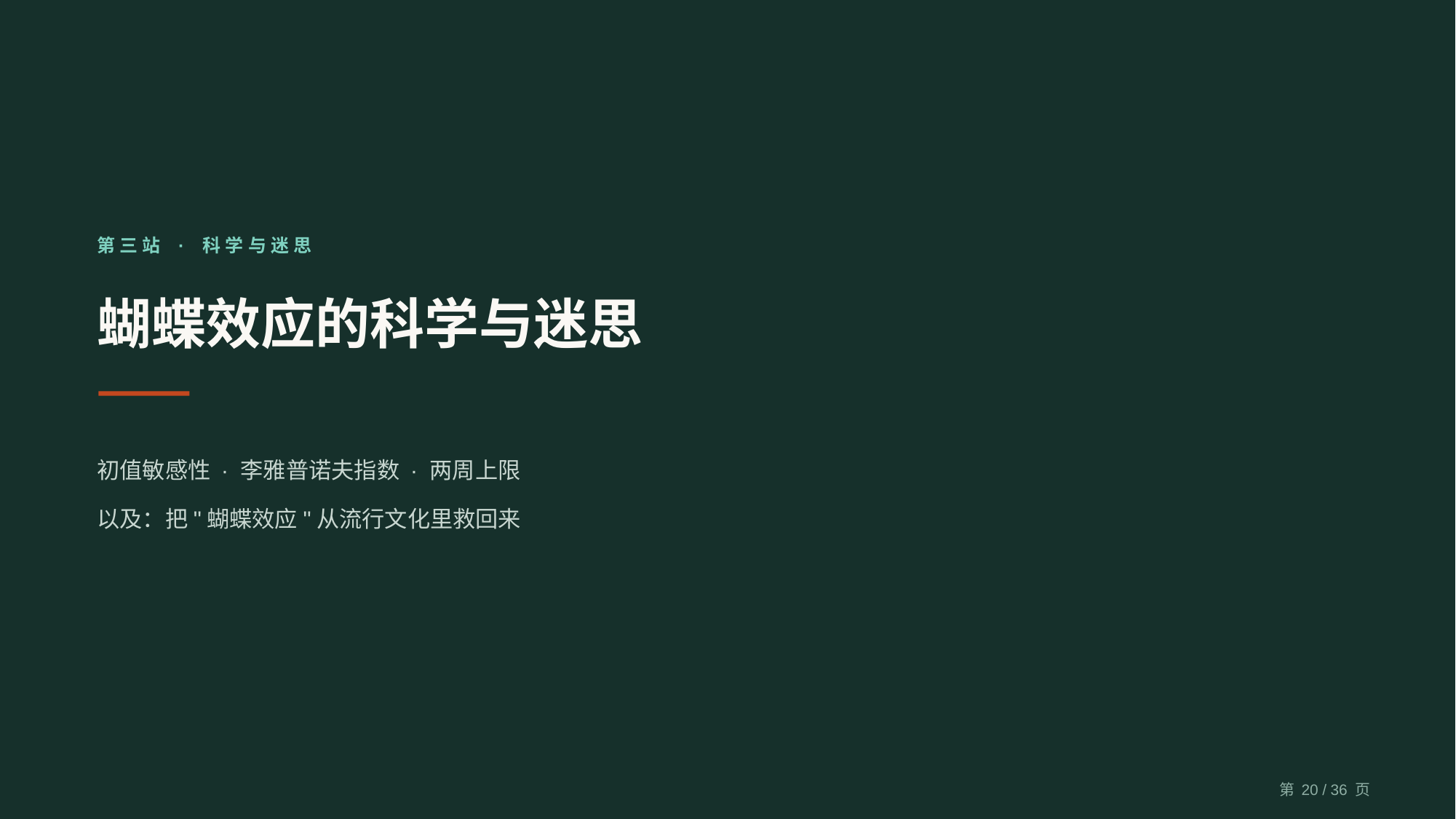

第三站 · 科学与迷思
蝴蝶效应的科学与迷思

初值敏感性 · 李雅普诺夫指数 · 两周上限
以及：把"蝴蝶效应"从流行文化里救回来
第 20 / 36 页